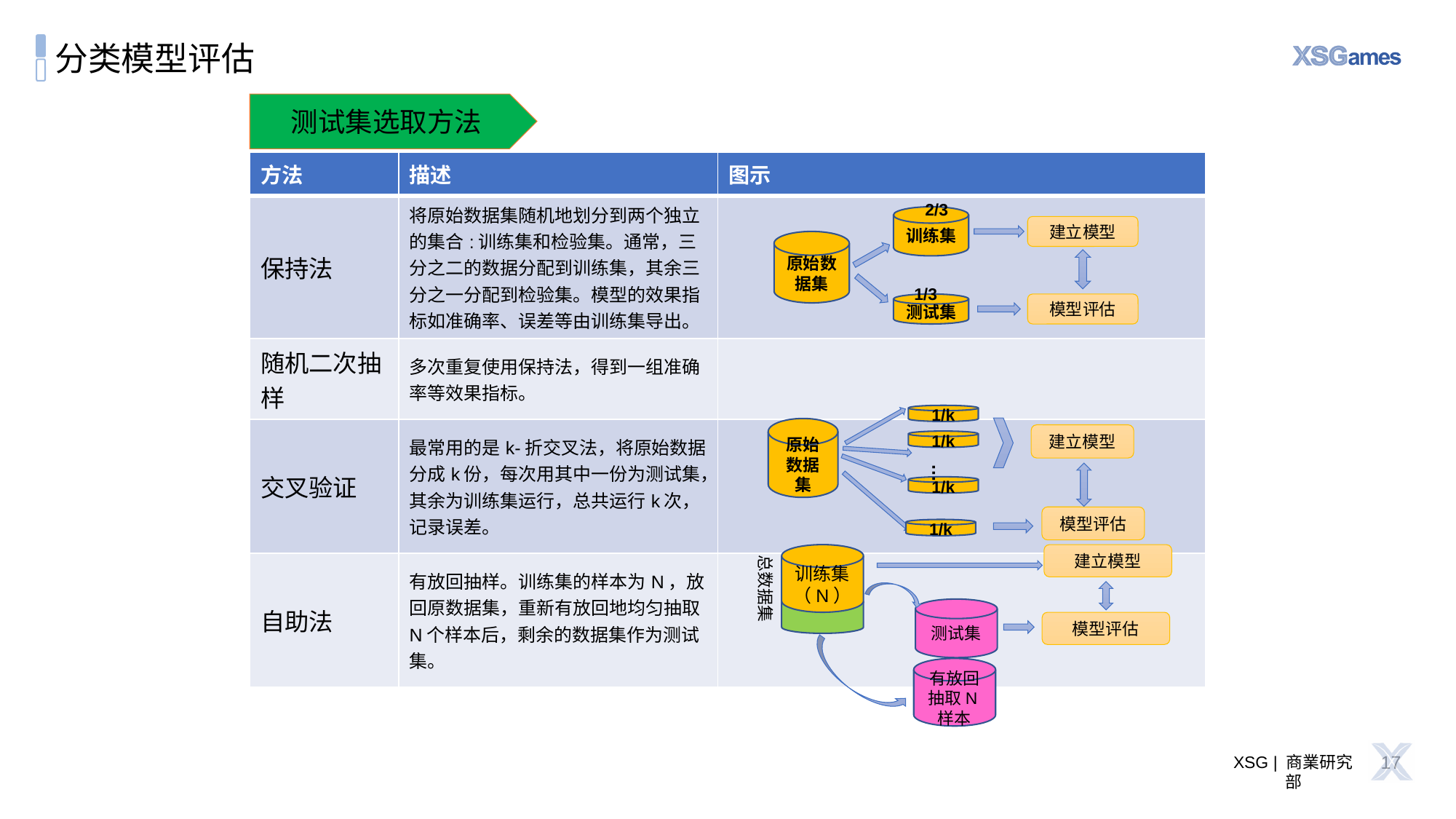

# 分类模型评估
测试集选取方法
| 方法 | 描述 | 图示 |
| --- | --- | --- |
| 保持法 | 将原始数据集随机地划分到两个独立的集合:训练集和检验集。通常，三分之二的数据分配到训练集，其余三分之一分配到检验集。模型的效果指标如准确率、误差等由训练集导出。 |  |
| 随机二次抽样 | 多次重复使用保持法，得到一组准确率等效果指标。 |  |
| 交叉验证 | 最常用的是k-折交叉法，将原始数据分成k份，每次用其中一份为测试集，其余为训练集运行，总共运行k次，记录误差。 |  |
| 自助法 | 有放回抽样。训练集的样本为N，放回原数据集，重新有放回地均匀抽取N个样本后，剩余的数据集作为测试集。 |  |
2/3
训练集
建立模型

原始数据集

测试集
模型评估

1/3
1/k

原始数据集

建立模型
1/k

…

1/k

模型评估
1/k

总数据集
训练集（N）
建立模型

测试集
模型评估

有放回抽取N样本
17